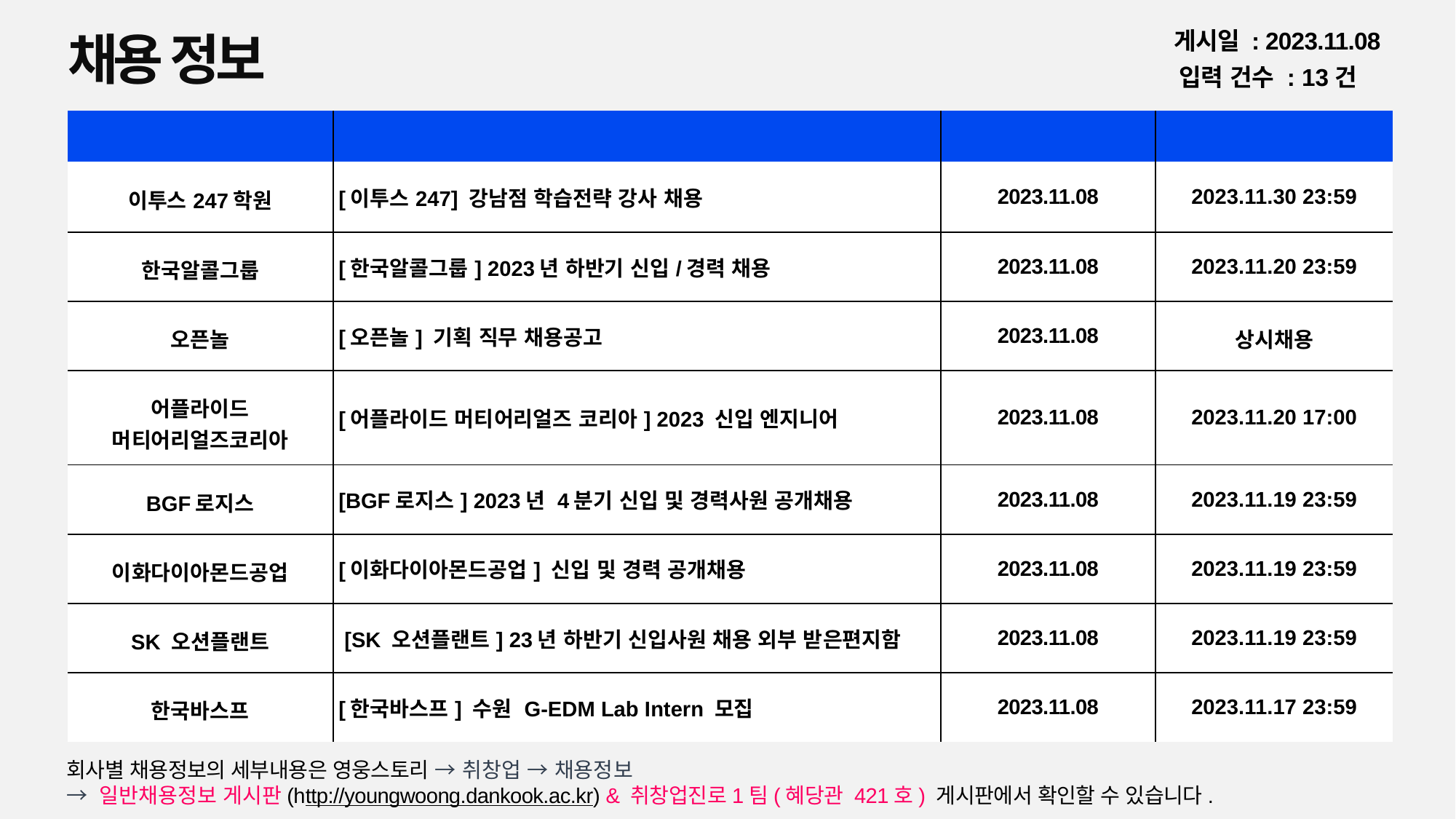

채용 정보
게시일 : 2023.11.08
입력 건수 : 13건
| 회사명 | 공고명 | 등록일 | 마감일 |
| --- | --- | --- | --- |
| 이투스247학원 | [이투스247] 강남점 학습전략 강사 채용 | 2023.11.08 | 2023.11.30 23:59 |
| 한국알콜그룹 | [한국알콜그룹] 2023년 하반기 신입/경력 채용 | 2023.11.08 | 2023.11.20 23:59 |
| 오픈놀 | [오픈놀] 기획 직무 채용공고 | 2023.11.08 | 상시채용 |
| 어플라이드 머티어리얼즈코리아 | [어플라이드 머티어리얼즈 코리아] 2023 신입 엔지니어 | 2023.11.08 | 2023.11.20 17:00 |
| BGF로지스 | [BGF로지스] 2023년 4분기 신입 및 경력사원 공개채용 | 2023.11.08 | 2023.11.19 23:59 |
| 이화다이아몬드공업 | [이화다이아몬드공업] 신입 및 경력 공개채용 | 2023.11.08 | 2023.11.19 23:59 |
| SK 오션플랜트 | [SK 오션플랜트] 23년 하반기 신입사원 채용 외부 받은편지함 | 2023.11.08 | 2023.11.19 23:59 |
| 한국바스프 | [한국바스프] 수원 G-EDM Lab Intern 모집 | 2023.11.08 | 2023.11.17 23:59 |
회사별 채용정보의 세부내용은 영웅스토리 → 취창업 → 채용정보
→ 일반채용정보 게시판(http://youngwoong.dankook.ac.kr) & 취창업진로1팀(혜당관 421호) 게시판에서 확인할 수 있습니다.